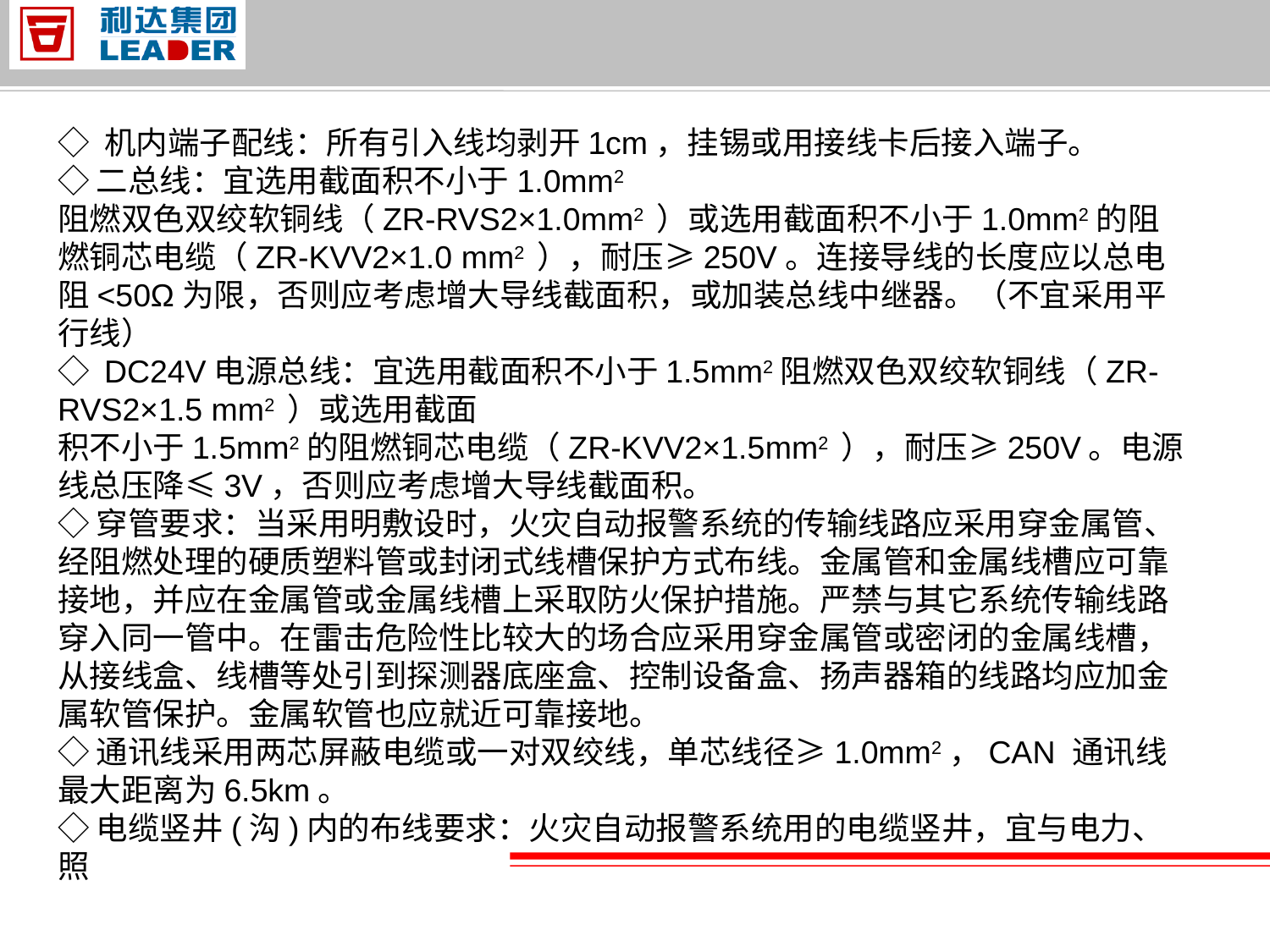

◇ 机内端子配线：所有引入线均剥开1cm，挂锡或用接线卡后接入端子。
◇ 二总线：宜选用截面积不小于1.0mm2
阻燃双色双绞软铜线（ZR-RVS2×1.0mm2 ）或选用截面积不小于1.0mm2的阻燃铜芯电缆（ZR-KVV2×1.0 mm2 ），耐压≥250V。连接导线的长度应以总电阻<50Ω为限，否则应考虑增大导线截面积，或加装总线中继器。（不宜采用平行线）
◇ DC24V电源总线：宜选用截面积不小于1.5mm2阻燃双色双绞软铜线（ZR-RVS2×1.5 mm2 ）或选用截面
积不小于1.5mm2的阻燃铜芯电缆（ZR-KVV2×1.5mm2 ），耐压≥250V。电源线总压降≤3V，否则应考虑增大导线截面积。
◇ 穿管要求：当采用明敷设时，火灾自动报警系统的传输线路应采用穿金属管、经阻燃处理的硬质塑料管或封闭式线槽保护方式布线。金属管和金属线槽应可靠接地，并应在金属管或金属线槽上采取防火保护措施。严禁与其它系统传输线路穿入同一管中。在雷击危险性比较大的场合应采用穿金属管或密闭的金属线槽，从接线盒、线槽等处引到探测器底座盒、控制设备盒、扬声器箱的线路均应加金属软管保护。金属软管也应就近可靠接地。
◇ 通讯线采用两芯屏蔽电缆或一对双绞线，单芯线径≥1.0mm2，CAN 通讯线最大距离为6.5km。
◇ 电缆竖井(沟)内的布线要求：火灾自动报警系统用的电缆竖井，宜与电力、照